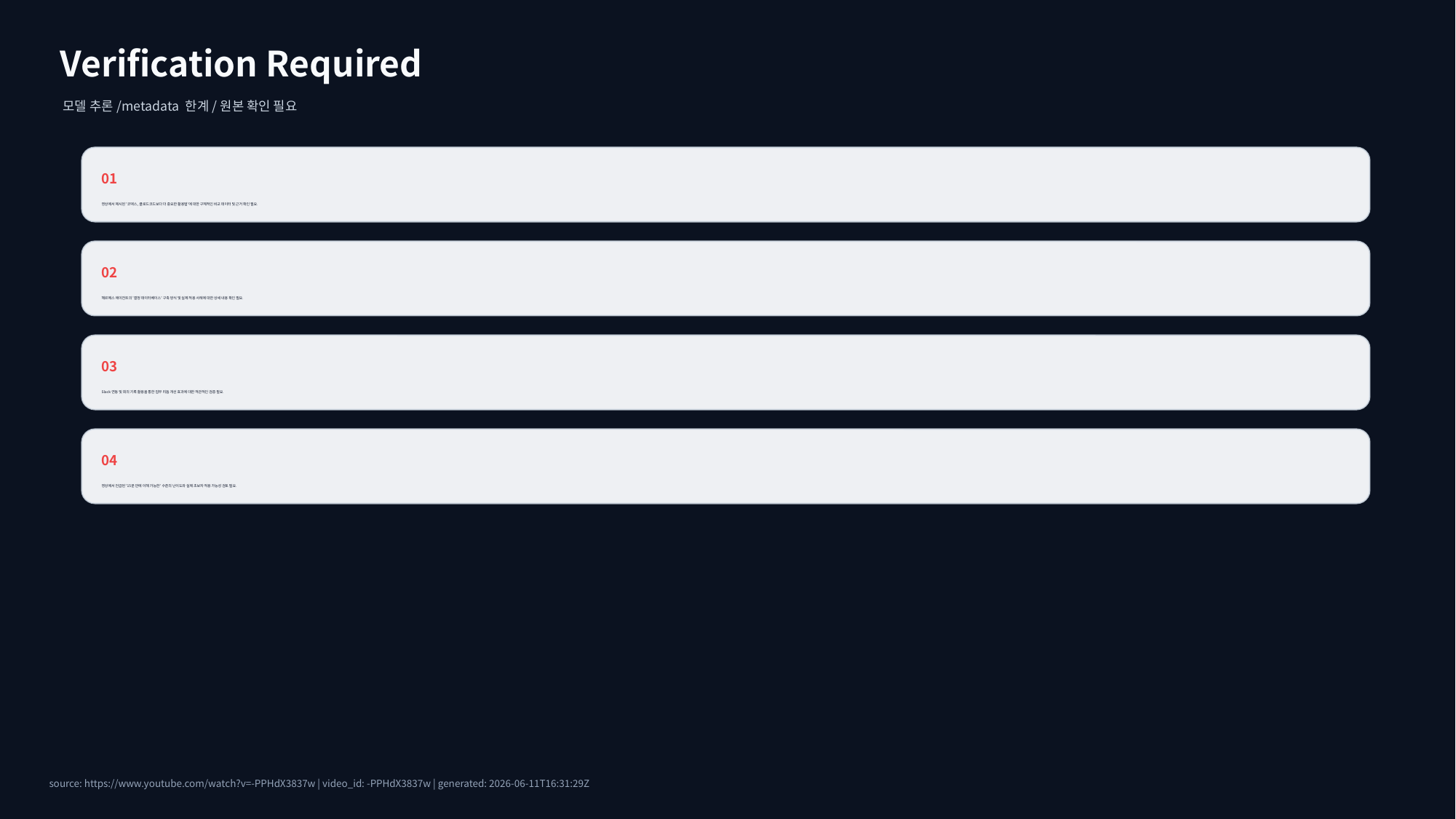

Verification Required
모델 추론/metadata 한계/원본 확인 필요

01
영상에서 제시된 '코덱스, 클로드코드보다 더 중요한 활용법'에 대한 구체적인 비교 데이터 및 근거 확인 필요.

02
헤르메스 에이전트의 '결정 데이터베이스' 구축 방식 및 실제 적용 사례에 대한 상세 내용 확인 필요.

03
Slack 연동 및 회의 기록 활용을 통한 업무 리듬 개선 효과에 대한 객관적인 검증 필요.

04
영상에서 언급된 '15분 만에 이해 가능한' 수준의 난이도와 실제 초보자 적용 가능성 검토 필요.
source: https://www.youtube.com/watch?v=-PPHdX3837w | video_id: -PPHdX3837w | generated: 2026-06-11T16:31:29Z